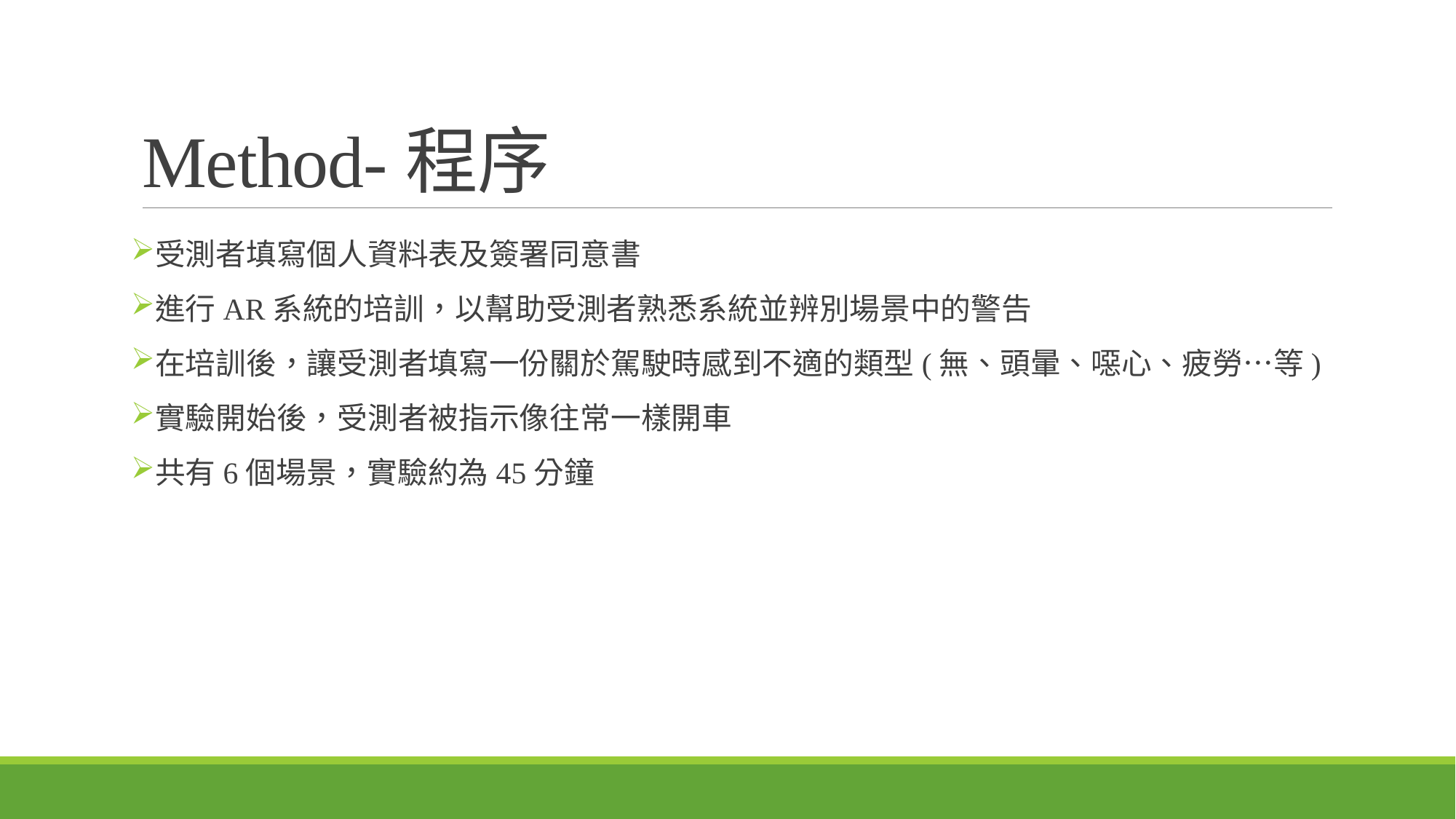

# Method-程序
受測者填寫個人資料表及簽署同意書
進行AR系統的培訓，以幫助受測者熟悉系統並辨別場景中的警告
在培訓後，讓受測者填寫一份關於駕駛時感到不適的類型(無、頭暈、噁心、疲勞…等)
實驗開始後，受測者被指示像往常一樣開車
共有6個場景，實驗約為45分鐘